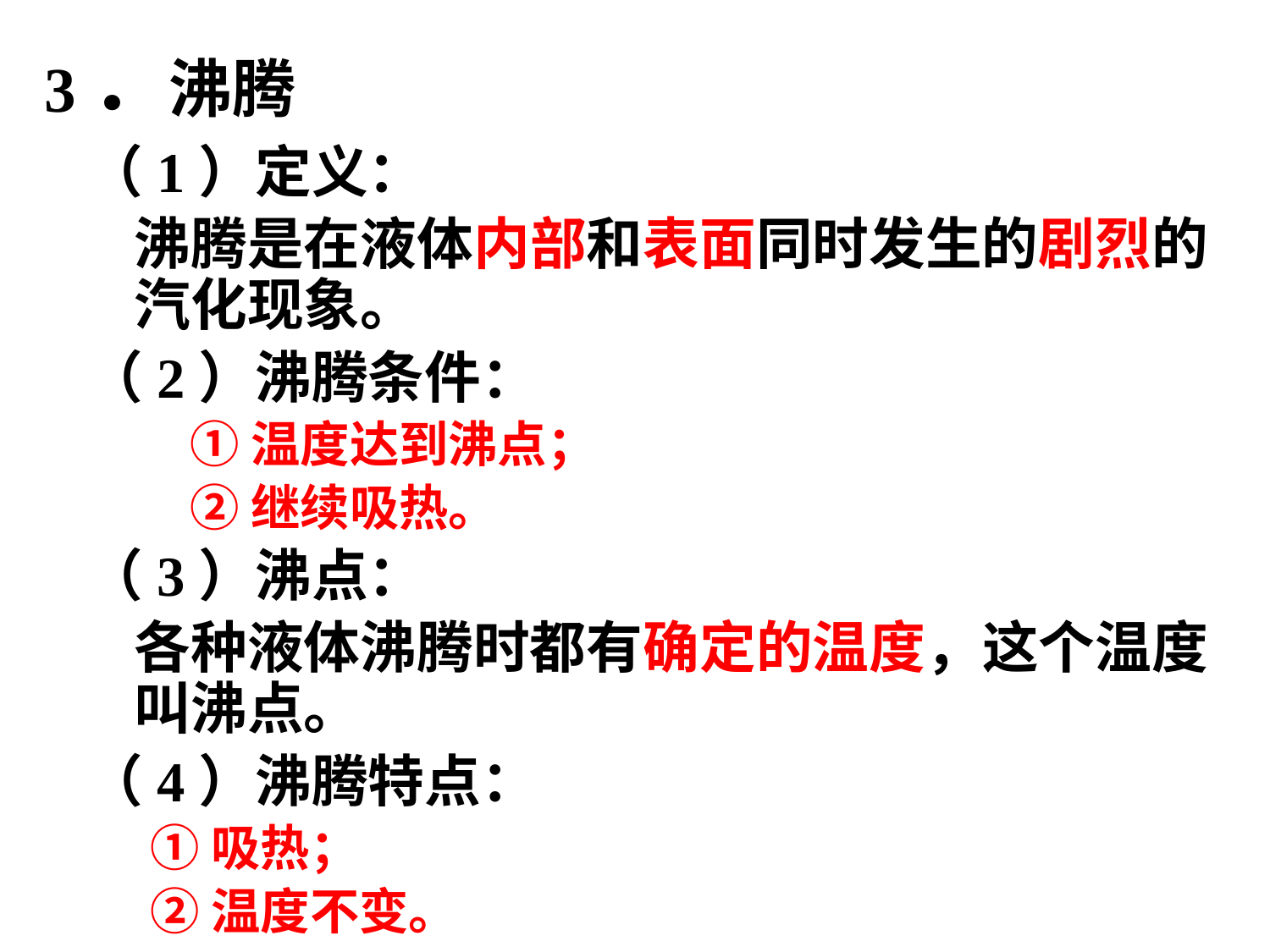

# 3．沸腾
（1）定义：
沸腾是在液体内部和表面同时发生的剧烈的汽化现象。
（2）沸腾条件：
①温度达到沸点；
②继续吸热。
（3）沸点：
各种液体沸腾时都有确定的温度，这个温度叫沸点。
（4）沸腾特点：
①吸热；
②温度不变。